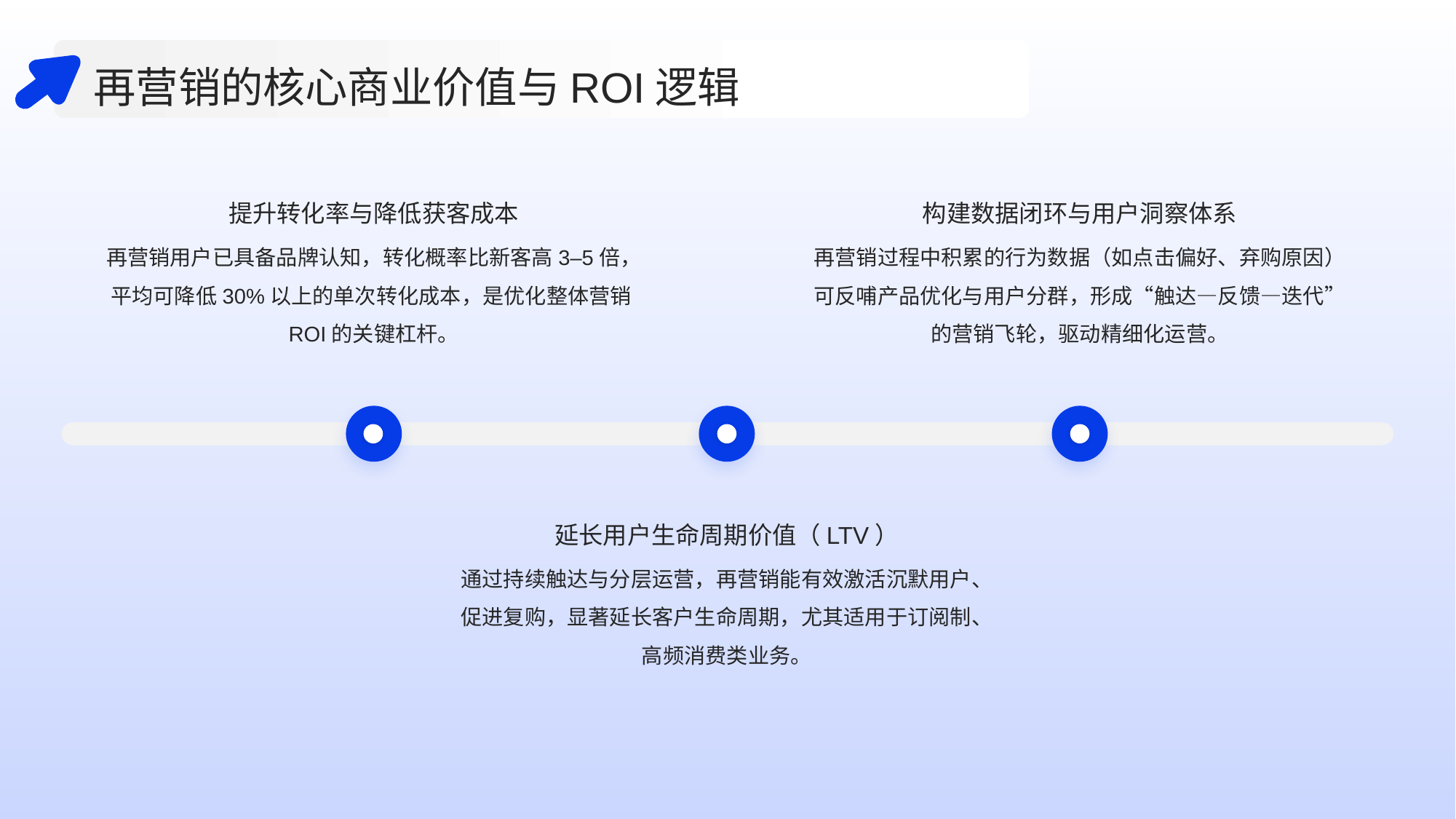

再营销的核心商业价值与ROI逻辑
提升转化率与降低获客成本
构建数据闭环与用户洞察体系
再营销用户已具备品牌认知，转化概率比新客高3–5倍，平均可降低30%以上的单次转化成本，是优化整体营销ROI的关键杠杆。
再营销过程中积累的行为数据（如点击偏好、弃购原因）可反哺产品优化与用户分群，形成“触达—反馈—迭代”的营销飞轮，驱动精细化运营。

延长用户生命周期价值（LTV）
通过持续触达与分层运营，再营销能有效激活沉默用户、促进复购，显著延长客户生命周期，尤其适用于订阅制、高频消费类业务。